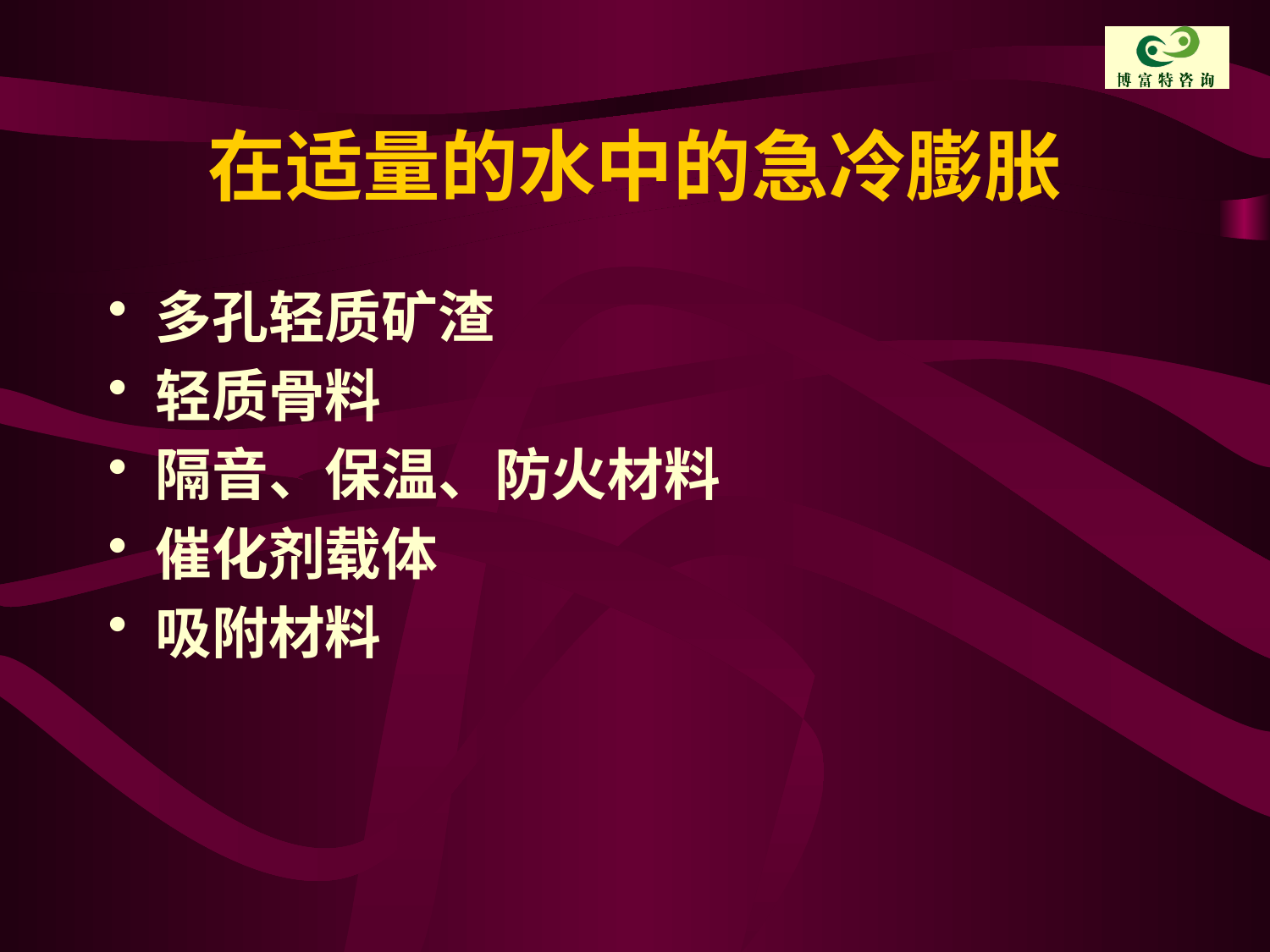

# 在适量的水中的急冷膨胀
多孔轻质矿渣
轻质骨料
隔音、保温、防火材料
催化剂载体
吸附材料